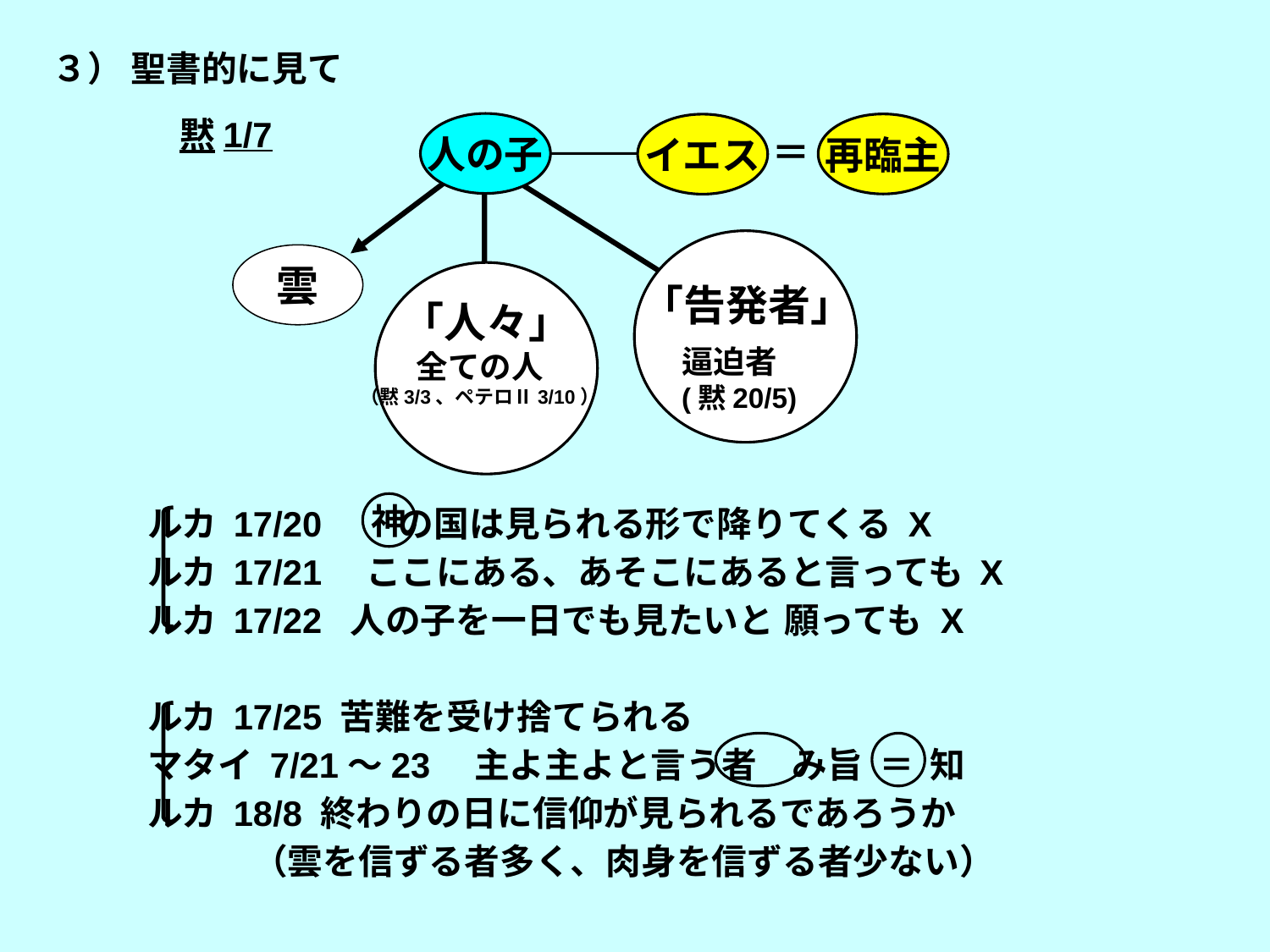

３） 聖書的に見て
黙1/7
人の子
再臨主
イエス
＝

雲

「告発者」
「人々」
逼迫者
(黙20/5)
全ての人
（黙3/3、ペテロⅡ3/10）
ルカ 17/20       の国は見られる形で降りてくる Χ
ルカ 17/21　ここにある、あそこにあると言っても Χ
ルカ 17/22  人の子を一日でも見たいと 願っても Χ

ルカ 17/25 苦難を受け捨てられる
マタイ 7/21～23　主よ主よと言う者　み旨  ＝  知
ルカ 18/8 終わりの日に信仰が見られるであろうか
            （雲を信ずる者多く、肉身を信ずる者少ない）
神